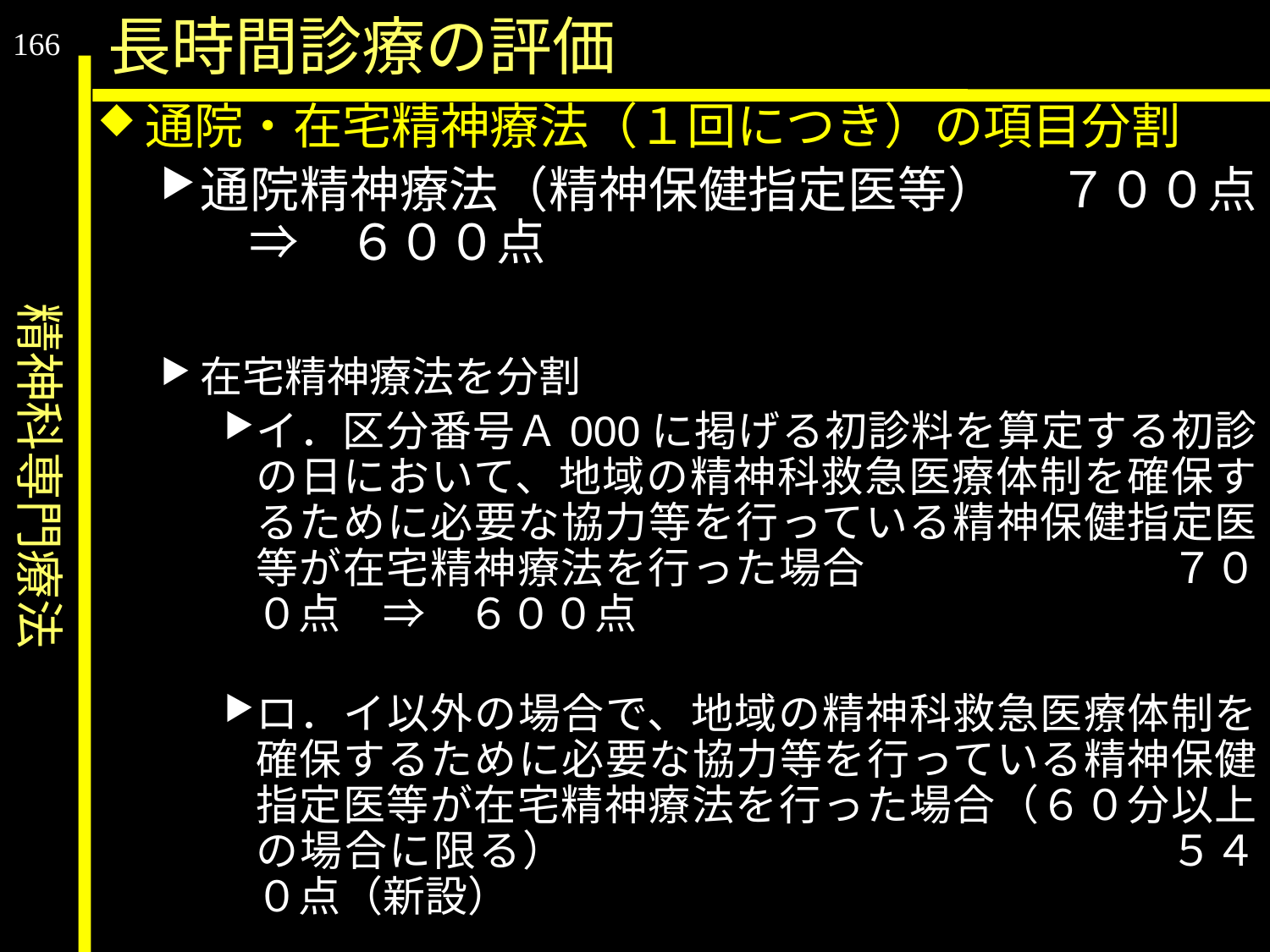

精神科専門療法
長時間診療の評価
166

通院・在宅精神療法（１回につき）の項目分割
通院精神療法（精神保健指定医等）　 ７００点　⇒　６００点

在宅精神療法を分割
イ．区分番号Ａ000に掲げる初診料を算定する初診の日において、地域の精神科救急医療体制を確保するために必要な協力等を行っている精神保健指定医等が在宅精神療法を行った場合　　　　　　　７００点　⇒　６００点

ロ．イ以外の場合で、地域の精神科救急医療体制を確保するために必要な協力等を行っている精神保健指定医等が在宅精神療法を行った場合（６０分以上の場合に限る）					５４０点（新設）

ハ．イ、ロ以外の場合
(1) 30分以上の場合				４００点
(2) 30分未満の場合				３３０点